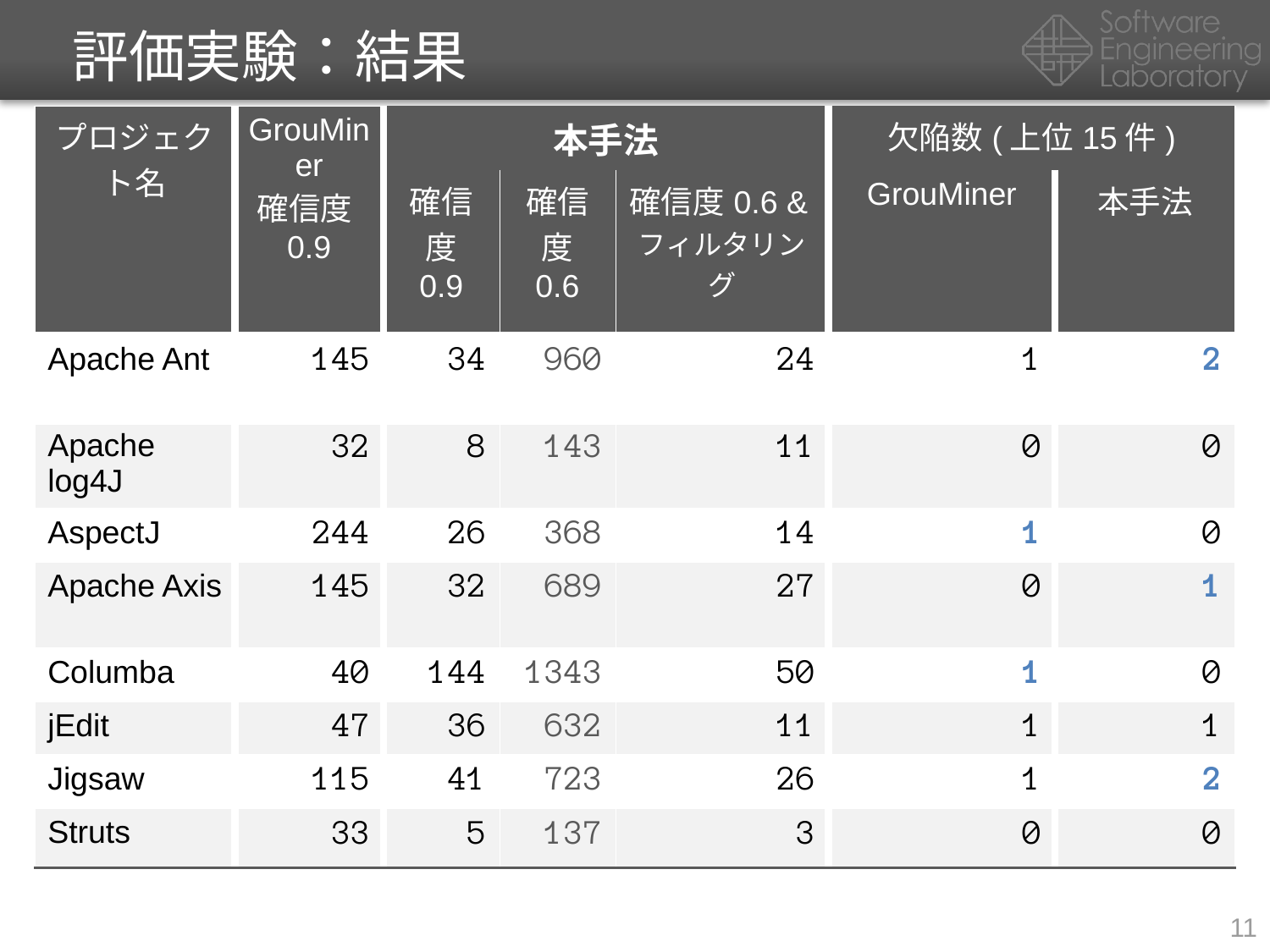

# 評価実験：結果
| プロジェクト名 | GrouMiner 確信度0.9 | 本手法 |  |  | 欠陥数(上位15件) |  |
| --- | --- | --- | --- | --- | --- | --- |
|  |  | 確信度 0.9 | 確信度 0.6 | 確信度0.6 &フィルタリング | GrouMiner | 本手法 |
| Apache Ant | 145 | 34 | 960 | 24 | 1 | 2 |
| Apache log4J | 32 | 8 | 143 | 11 | 0 | 0 |
| AspectJ | 244 | 26 | 368 | 14 | 1 | 0 |
| Apache Axis | 145 | 32 | 689 | 27 | 0 | 1 |
| Columba | 40 | 144 | 1343 | 50 | 1 | 0 |
| jEdit | 47 | 36 | 632 | 11 | 1 | 1 |
| Jigsaw | 115 | 41 | 723 | 26 | 1 | 2 |
| Struts | 33 | 5 | 137 | 3 | 0 | 0 |
11